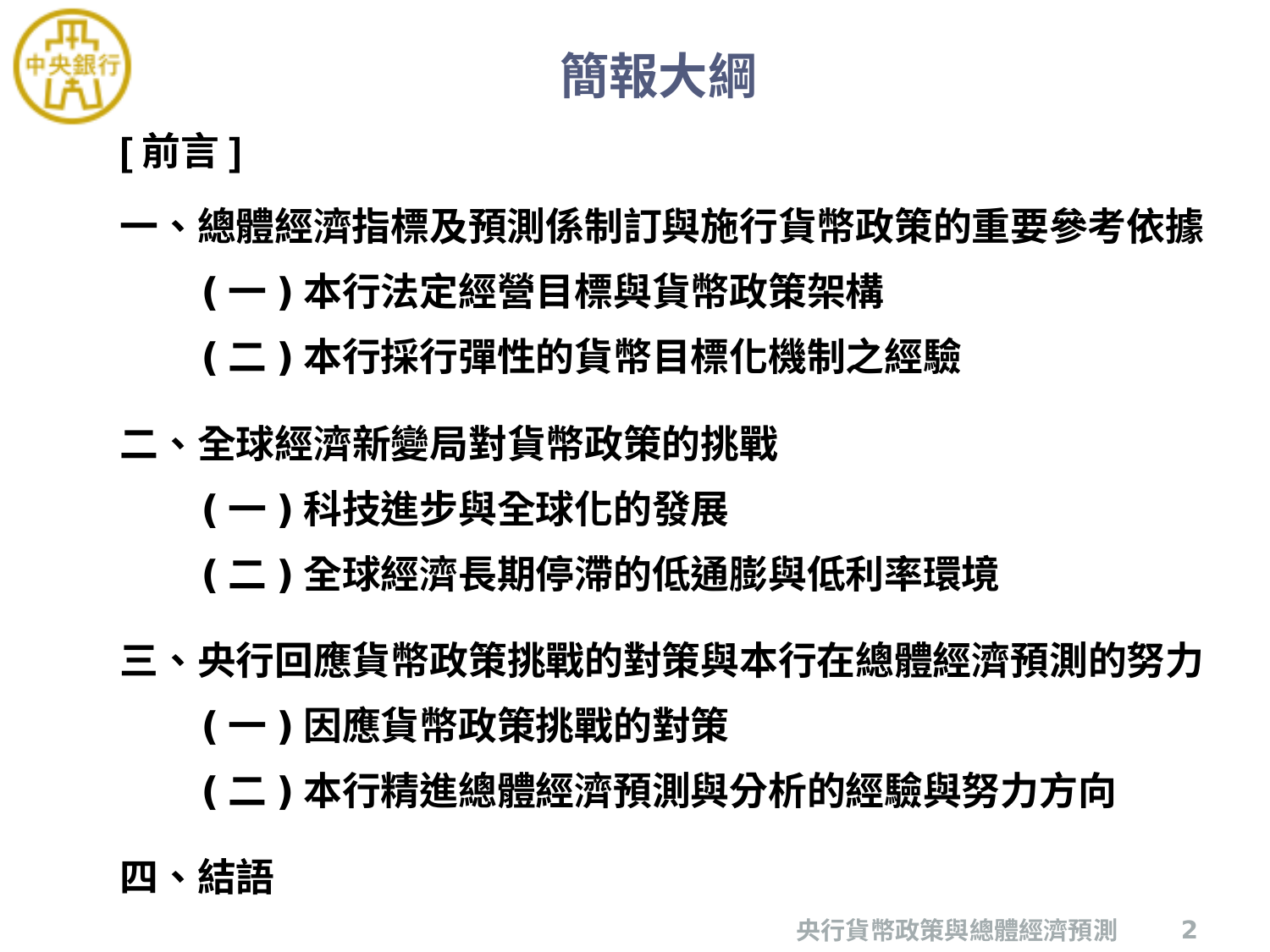

# 簡報大綱
[前言]
一、總體經濟指標及預測係制訂與施行貨幣政策的重要參考依據
      (一)本行法定經營目標與貨幣政策架構
      (二)本行採行彈性的貨幣目標化機制之經驗
二、全球經濟新變局對貨幣政策的挑戰
      (一)科技進步與全球化的發展
      (二)全球經濟長期停滯的低通膨與低利率環境
三、央行回應貨幣政策挑戰的對策與本行在總體經濟預測的努力
      (一)因應貨幣政策挑戰的對策
      (二)本行精進總體經濟預測與分析的經驗與努力方向
四、結語
2
央行貨幣政策與總體經濟預測